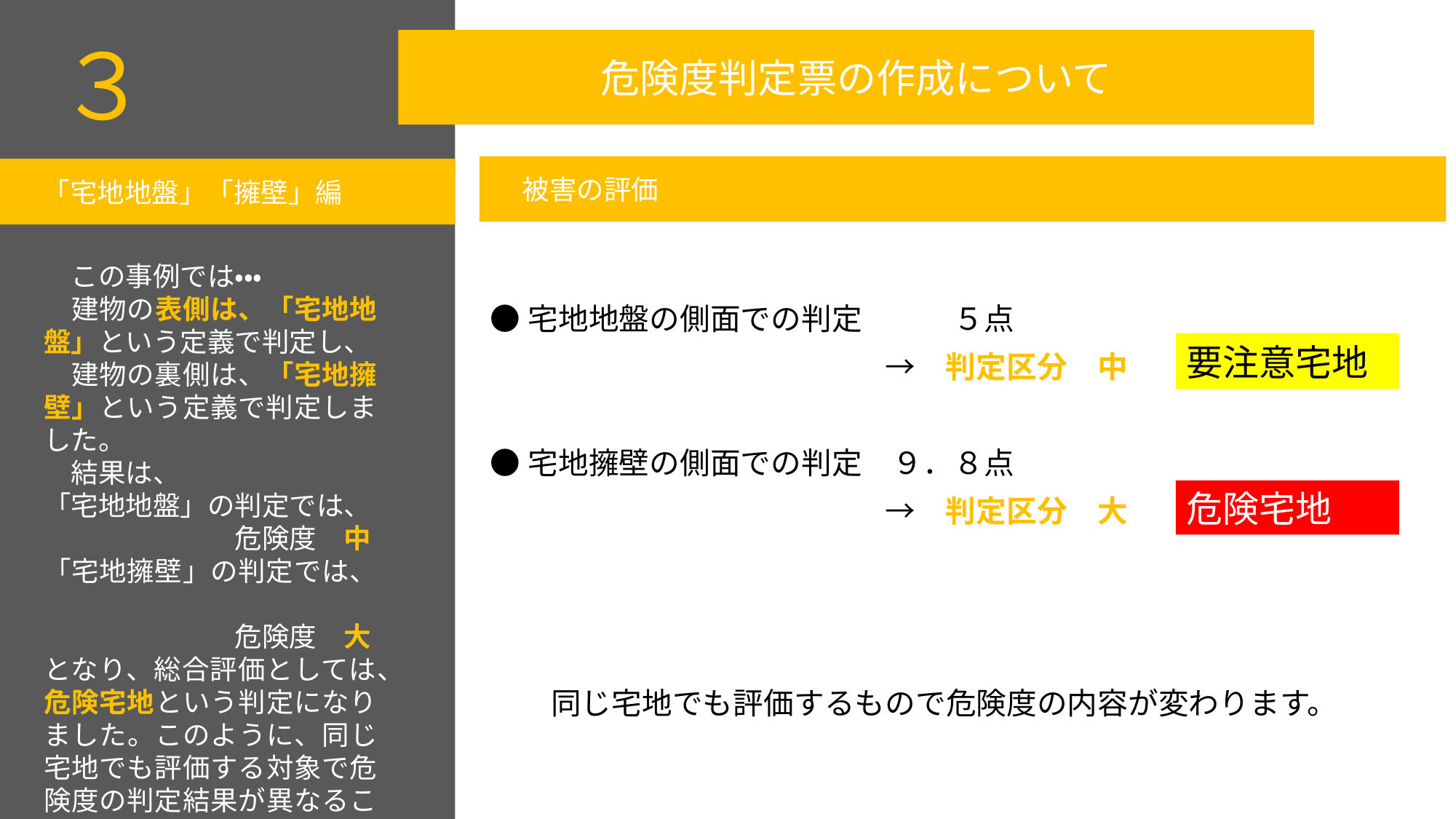

３
危険度判定票の作成について
被害の評価
「宅地地盤」「擁壁」編
　この事例では・・・
　建物の表側は、「宅地地盤」という定義で判定し、
　建物の裏側は、「宅地擁壁」という定義で判定しました。
　結果は、
「宅地地盤」の判定では、
　　　　　　　危険度　中
「宅地擁壁」の判定では、
　　　　　　　危険度　大
となり、総合評価としては、危険宅地という判定になりました。このように、同じ宅地でも評価する対象で危険度の判定結果が異なることがあります。

●宅地地盤の側面での判定　　　５点
　　　　　　　　　　　　　→　判定区分　中

●宅地擁壁の側面での判定　９．８点
　　　　　　　　　　　　　→　判定区分　大

　　同じ宅地でも評価するもので危険度の内容が変わります。

要注意宅地
１．
危険宅地
９．８